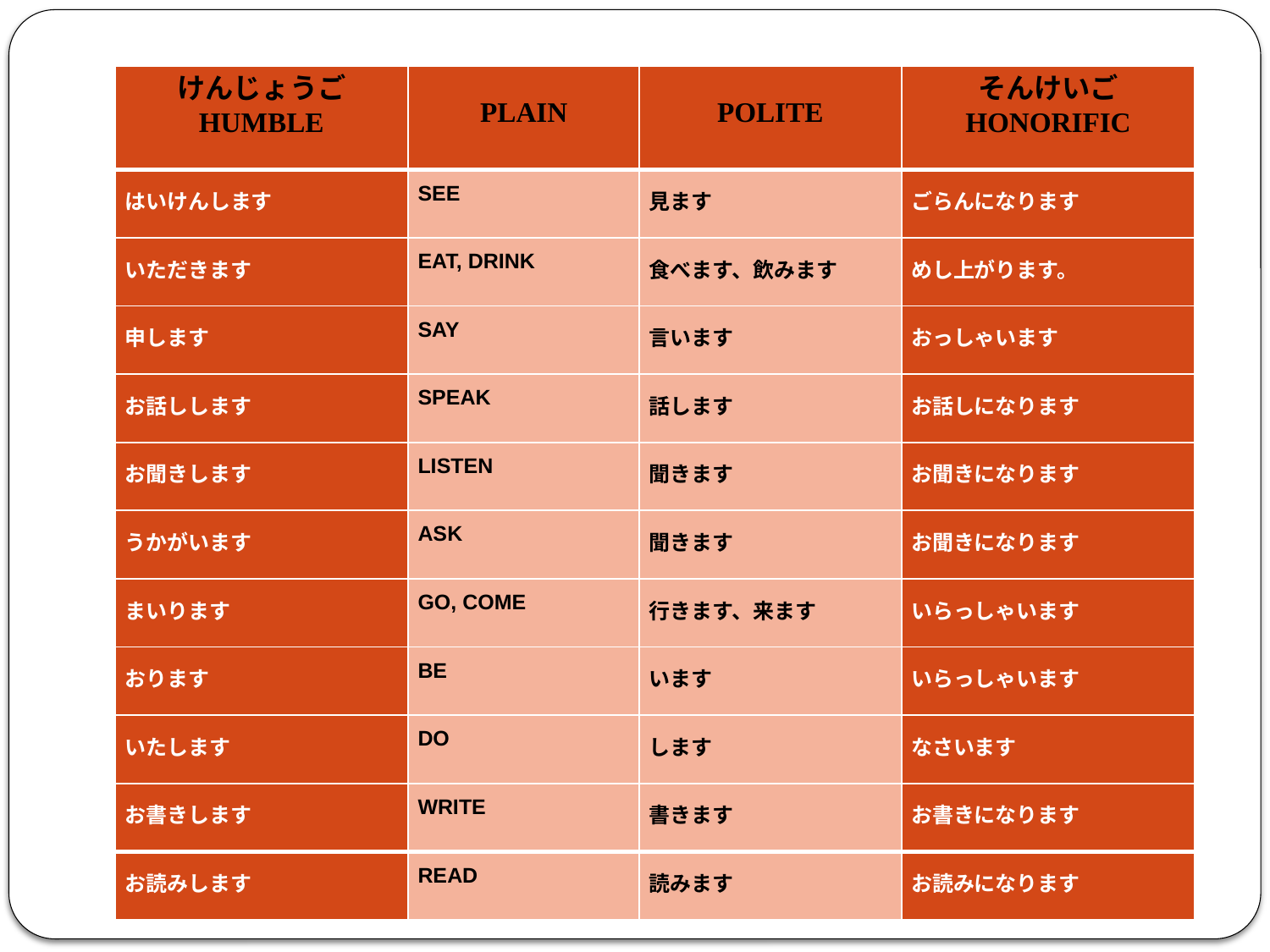

#
| けんじょうご HUMBLE | PLAIN | POLITE | そんけいご HONORIFIC |
| --- | --- | --- | --- |
| はいけんします | SEE | 見ます | ごらんになります |
| いただきます | EAT, DRINK | 食べます、飲みます | めし上がります。 |
| 申します | SAY | 言います | おっしゃいます |
| お話しします | SPEAK | 話します | お話しになります |
| お聞きします | LISTEN | 聞きます | お聞きになります |
| うかがいます | ASK | 聞きます | お聞きになります |
| まいります | GO, COME | 行きます、来ます | いらっしゃいます |
| おります | BE | います | いらっしゃいます |
| いたします | DO | します | なさいます |
| お書きします | WRITE | 書きます | お書きになります |
| お読みします | READ | 読みます | お読みになります |